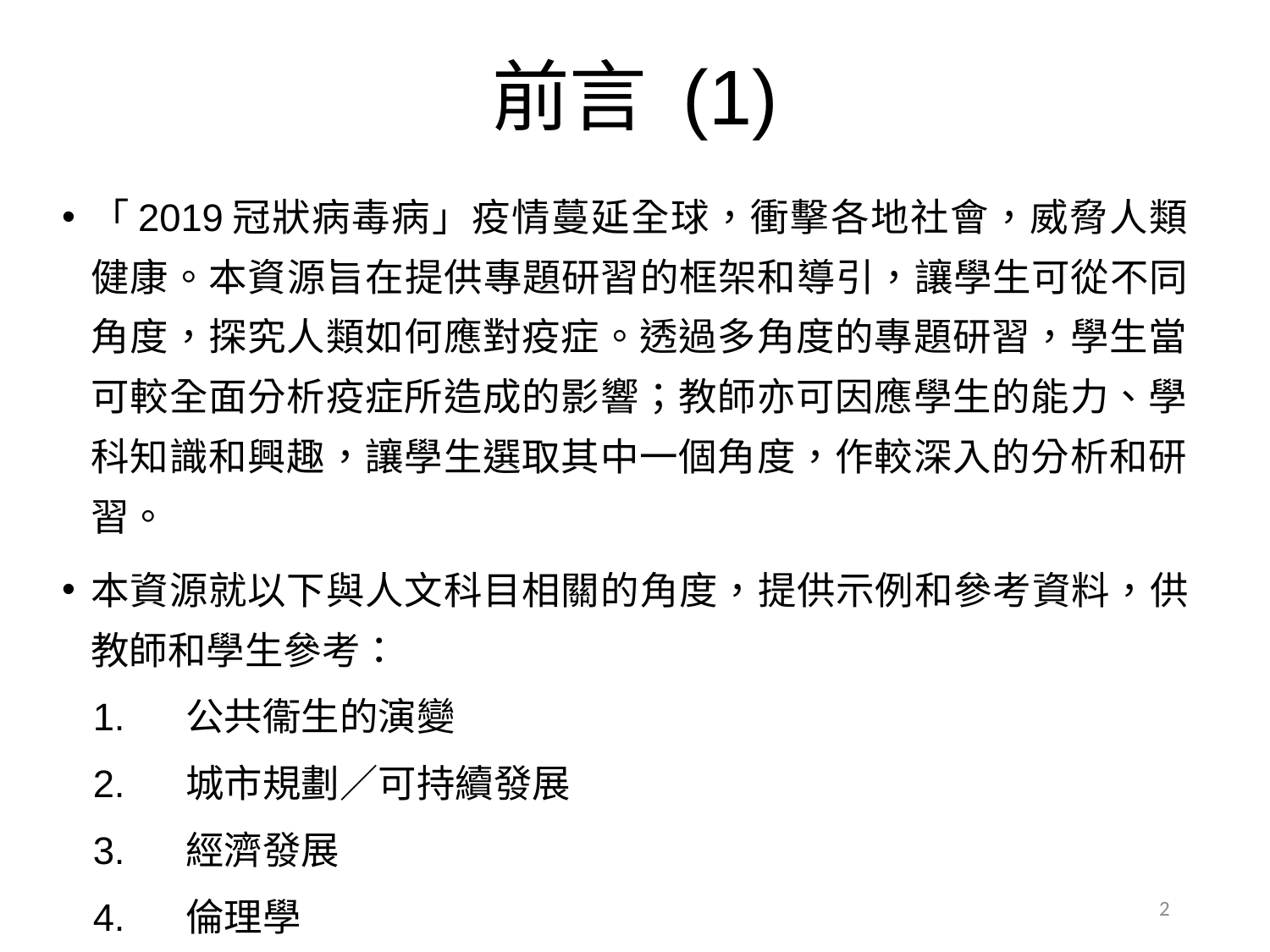

# 前言 (1)
「2019冠狀病毒病」疫情蔓延全球，衝擊各地社會，威脅人類健康。本資源旨在提供專題研習的框架和導引，讓學生可從不同角度，探究人類如何應對疫症。透過多角度的專題研習，學生當可較全面分析疫症所造成的影響；教師亦可因應學生的能力、學科知識和興趣，讓學生選取其中一個角度，作較深入的分析和研習。
本資源就以下與人文科目相關的角度，提供示例和參考資料，供教師和學生參考：
公共衞生的演變
城市規劃／可持續發展
經濟發展
倫理學
2